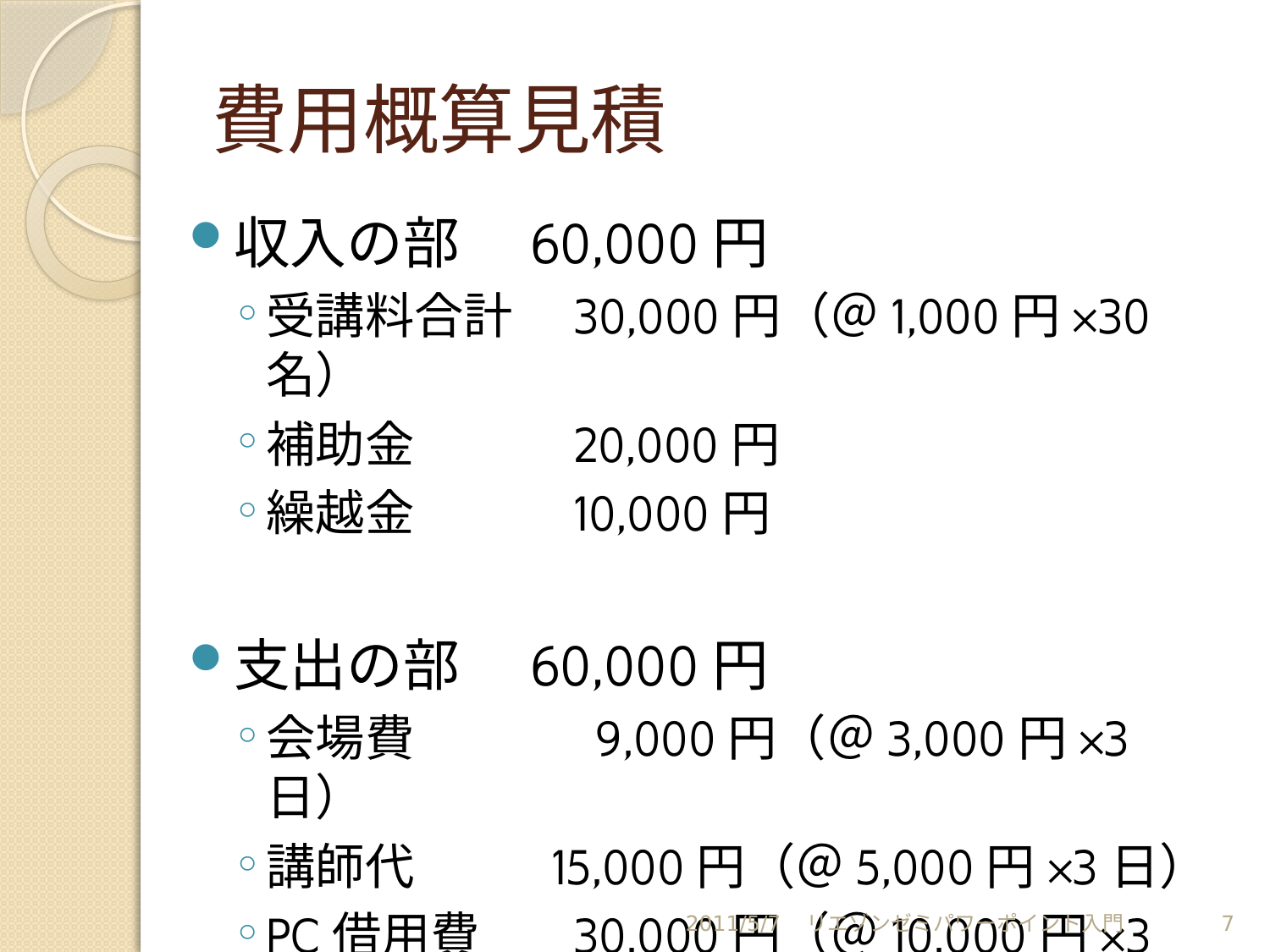

# 費用概算見積
収入の部　60,000円
受講料合計　30,000円（＠1,000円×30名）
補助金　　　20,000円
繰越金　　　10,000円

支出の部　60,000円
会場費　　　  9,000円（＠3,000円×3日）
講師代　       15,000円（＠5,000円×3日）
PC借用費　   30,000円（＠10,000円×3日）
繰越金             6,000円

 2011/5/7
リエゾンゼミパワーポイント入門
7